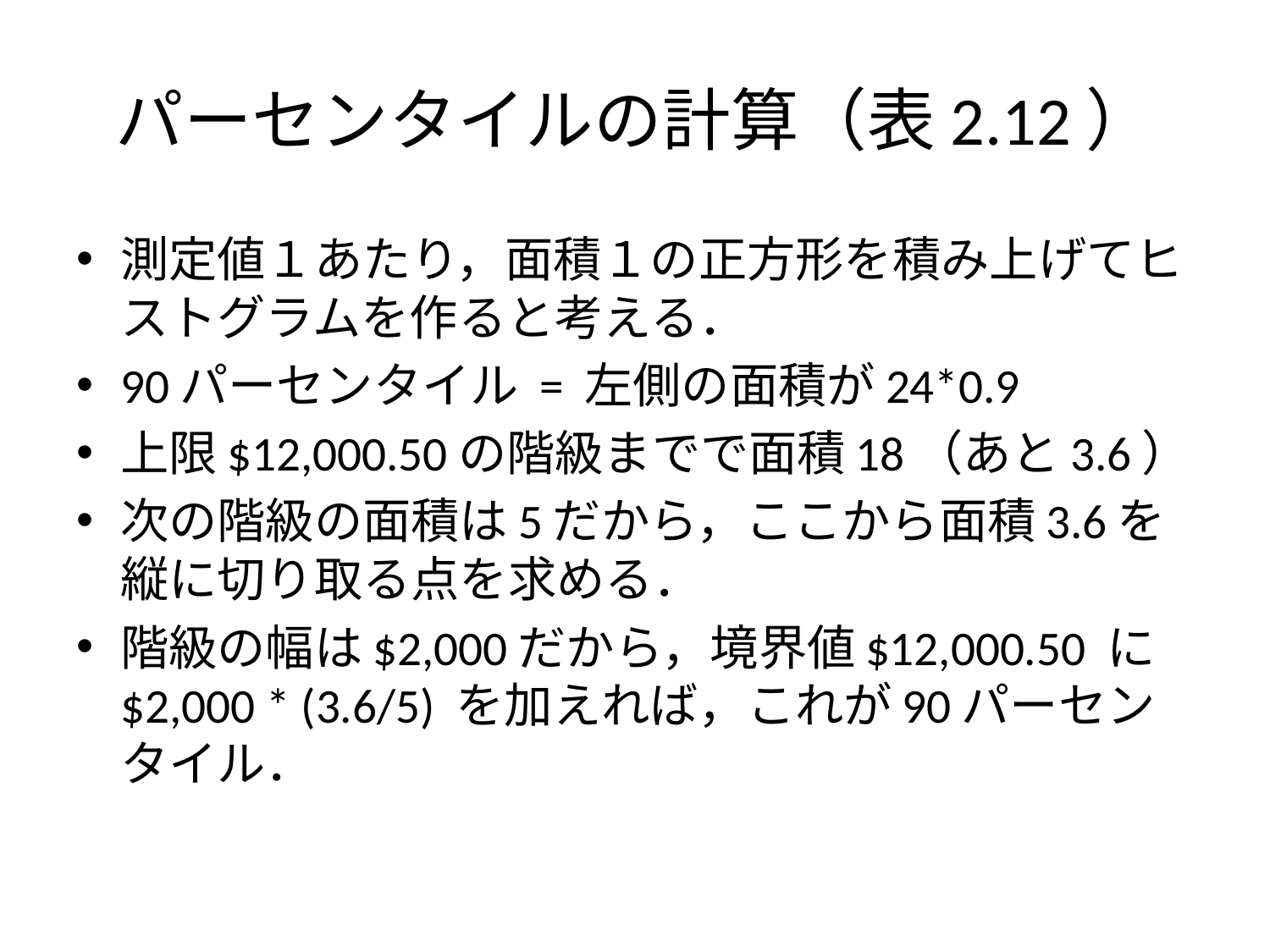

# パーセンタイルの計算（表2.12）
測定値１あたり，面積１の正方形を積み上げてヒストグラムを作ると考える．
90パーセンタイル = 左側の面積が24*0.9
上限$12,000.50の階級までで面積18（あと3.6）
次の階級の面積は5だから，ここから面積3.6を縦に切り取る点を求める．
階級の幅は$2,000だから，境界値$12,000.50 に$2,000 * (3.6/5) を加えれば，これが90パーセンタイル．